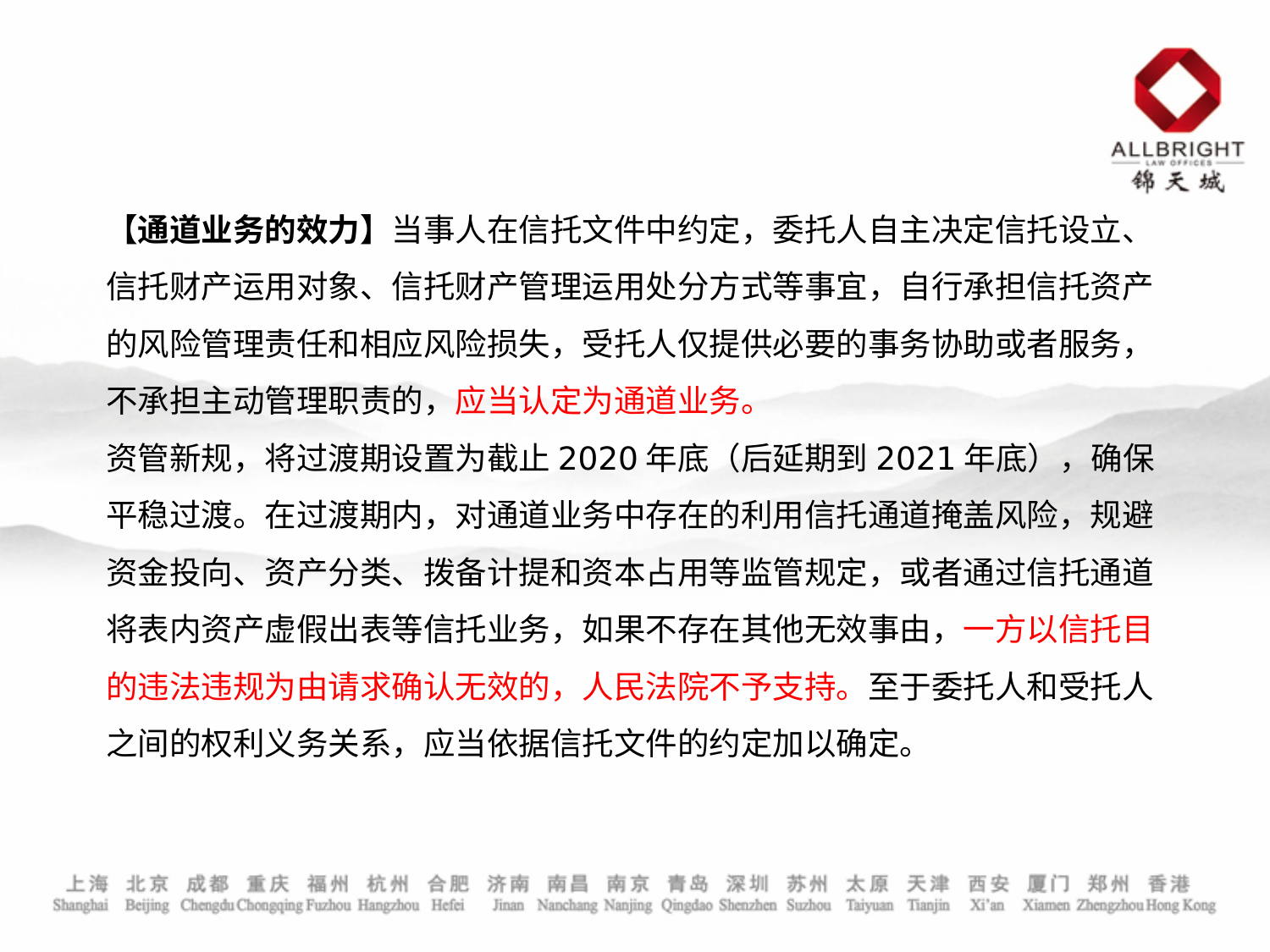

【通道业务的效力】当事人在信托文件中约定，委托人自主决定信托设立、信托财产运用对象、信托财产管理运用处分方式等事宜，自行承担信托资产的风险管理责任和相应风险损失，受托人仅提供必要的事务协助或者服务，不承担主动管理职责的，应当认定为通道业务。
资管新规，将过渡期设置为截止2020年底（后延期到2021年底），确保平稳过渡。在过渡期内，对通道业务中存在的利用信托通道掩盖风险，规避资金投向、资产分类、拨备计提和资本占用等监管规定，或者通过信托通道将表内资产虚假出表等信托业务，如果不存在其他无效事由，一方以信托目的违法违规为由请求确认无效的，人民法院不予支持。至于委托人和受托人之间的权利义务关系，应当依据信托文件的约定加以确定。